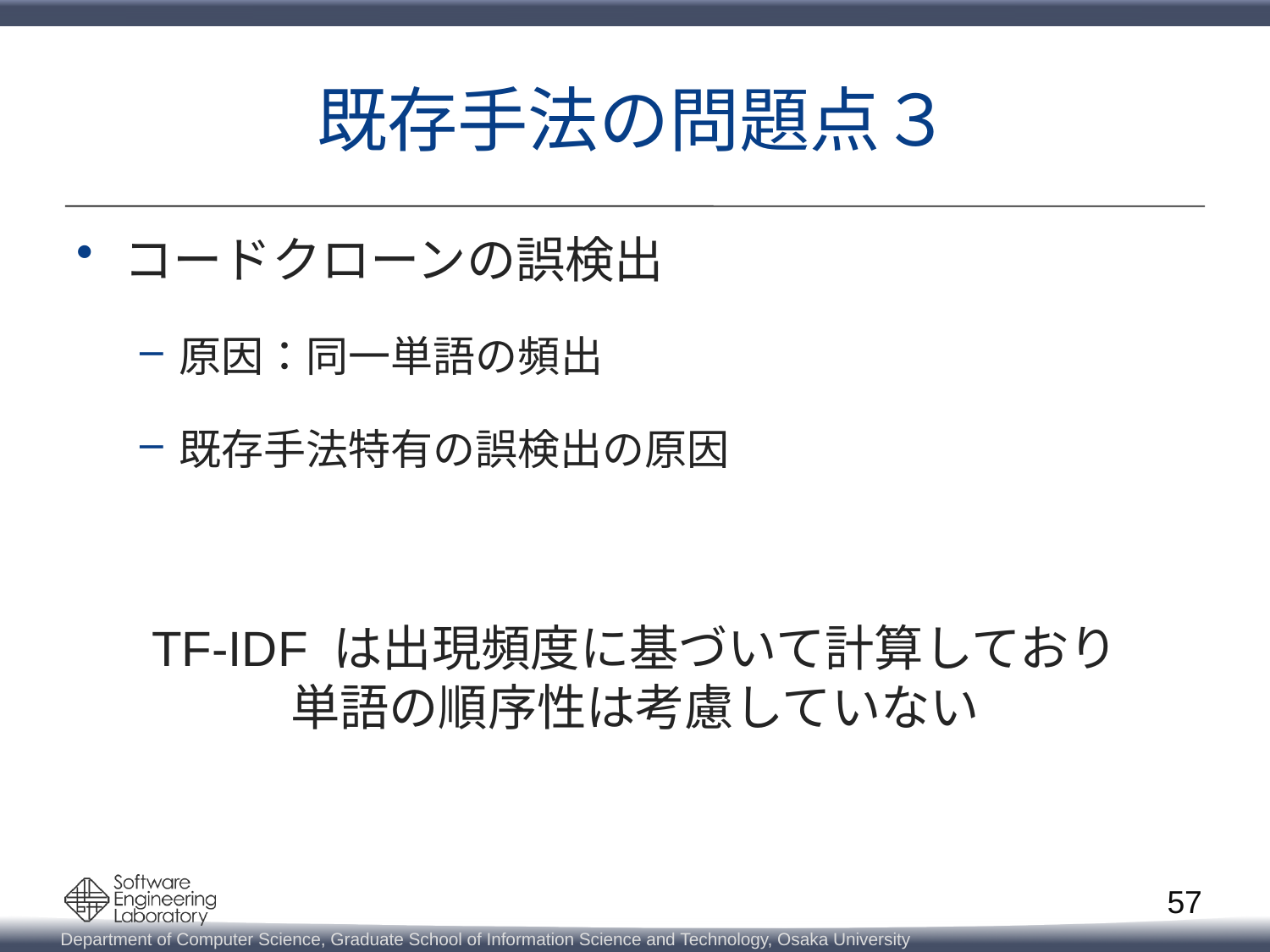

# 既存手法の問題点３
コードクローンの誤検出
原因：同一単語の頻出
既存手法特有の誤検出の原因

TF-IDF は出現頻度に基づいて計算しており
単語の順序性は考慮していない
57